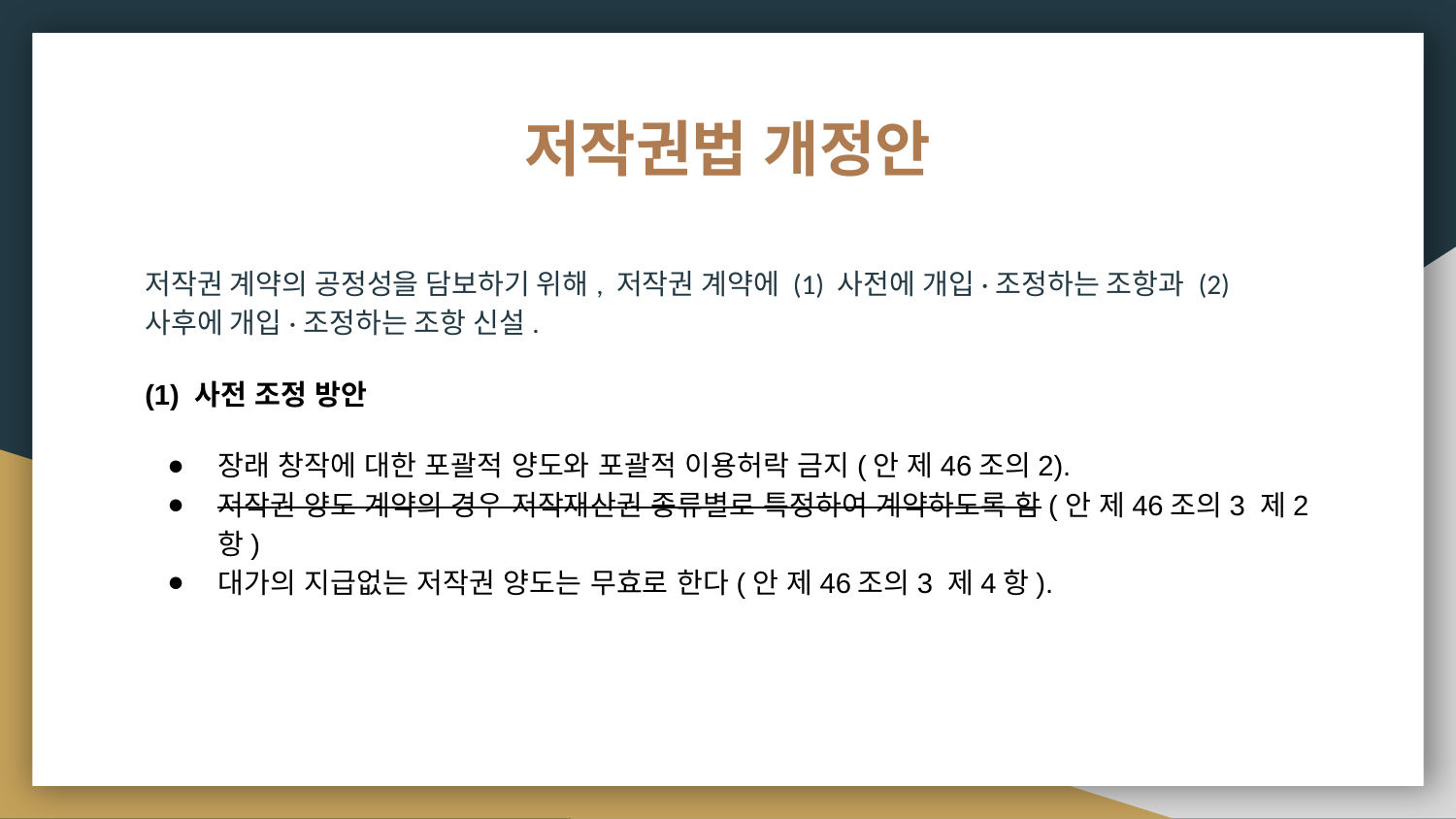

# 저작권법 개정안
저작권 계약의 공정성을 담보하기 위해, 저작권 계약에 (1) 사전에 개입·조정하는 조항과 (2) 사후에 개입·조정하는 조항 신설.
(1) 사전 조정 방안
장래 창작에 대한 포괄적 양도와 포괄적 이용허락 금지(안 제46조의2).
저작권 양도 계약의 경우 저작재산권 종류별로 특정하여 계약하도록 함(안 제46조의3 제2항)
대가의 지급없는 저작권 양도는 무효로 한다(안 제46조의3 제4항).